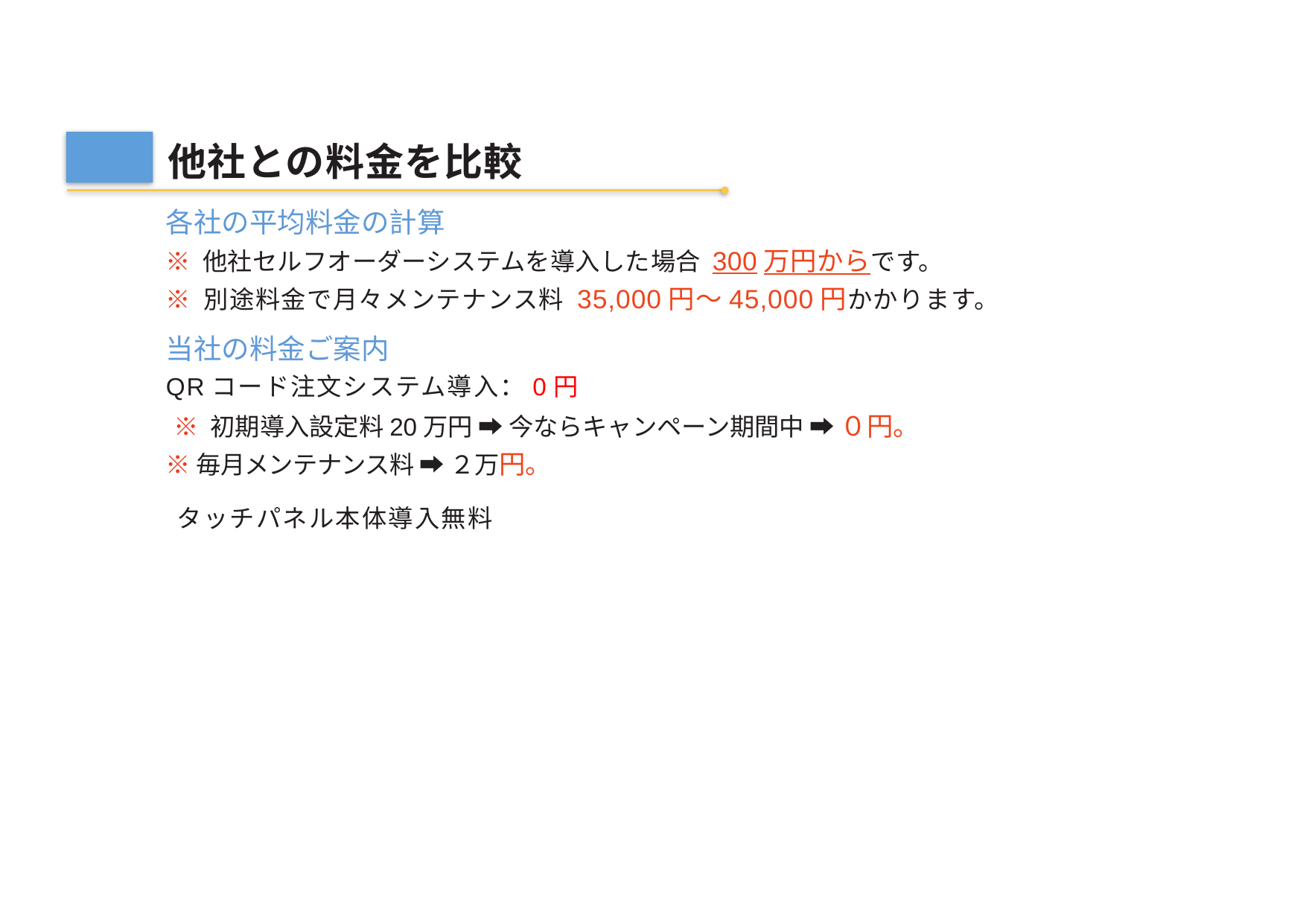

他社との料金を比較

各社の平均料金の計算

※ 他社セルフオーダーシステムを導入した場合 300万円からです。

※ 別途料金で月々メンテナンス料 35,000円～45,000円かかります。

当社の料金ご案内

QRコード注文システム導入：0円
※ 初期導入設定料20万円 ➡ 今ならキャンペーン期間中 ➡ ０円。
※ 毎月メンテナンス料 ➡ ２万円。

タッチパネル本体導入無料